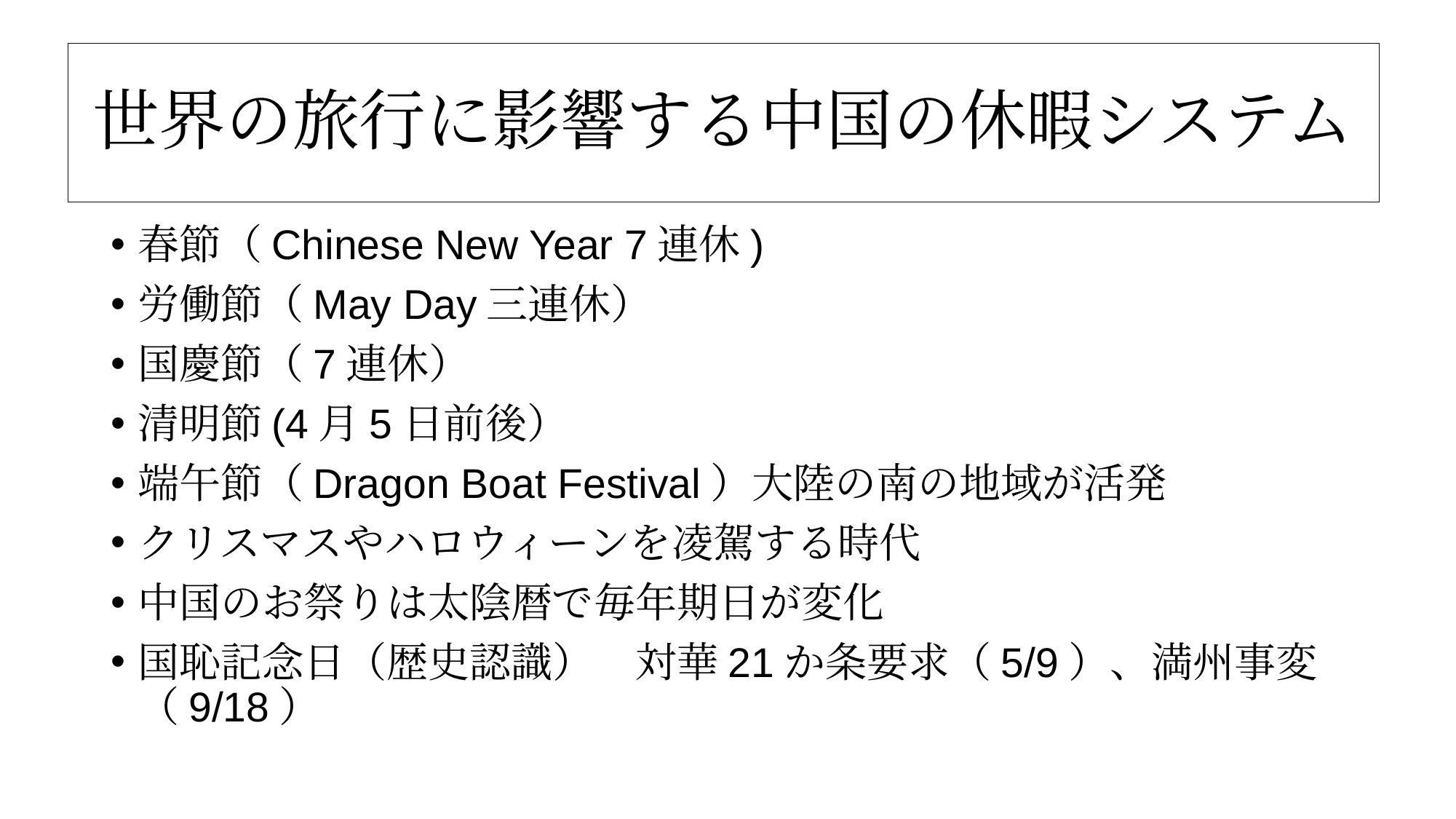

# 世界の旅行に影響する中国の休暇システム
春節（Chinese New Year 7連休)
労働節（May Day三連休）
国慶節（7連休）
清明節(4月5日前後）
端午節（Dragon Boat Festival）大陸の南の地域が活発
クリスマスやハロウィーンを凌駕する時代
中国のお祭りは太陰暦で毎年期日が変化
国恥記念日（歴史認識）　対華21か条要求（5/9）、満州事変（9/18）